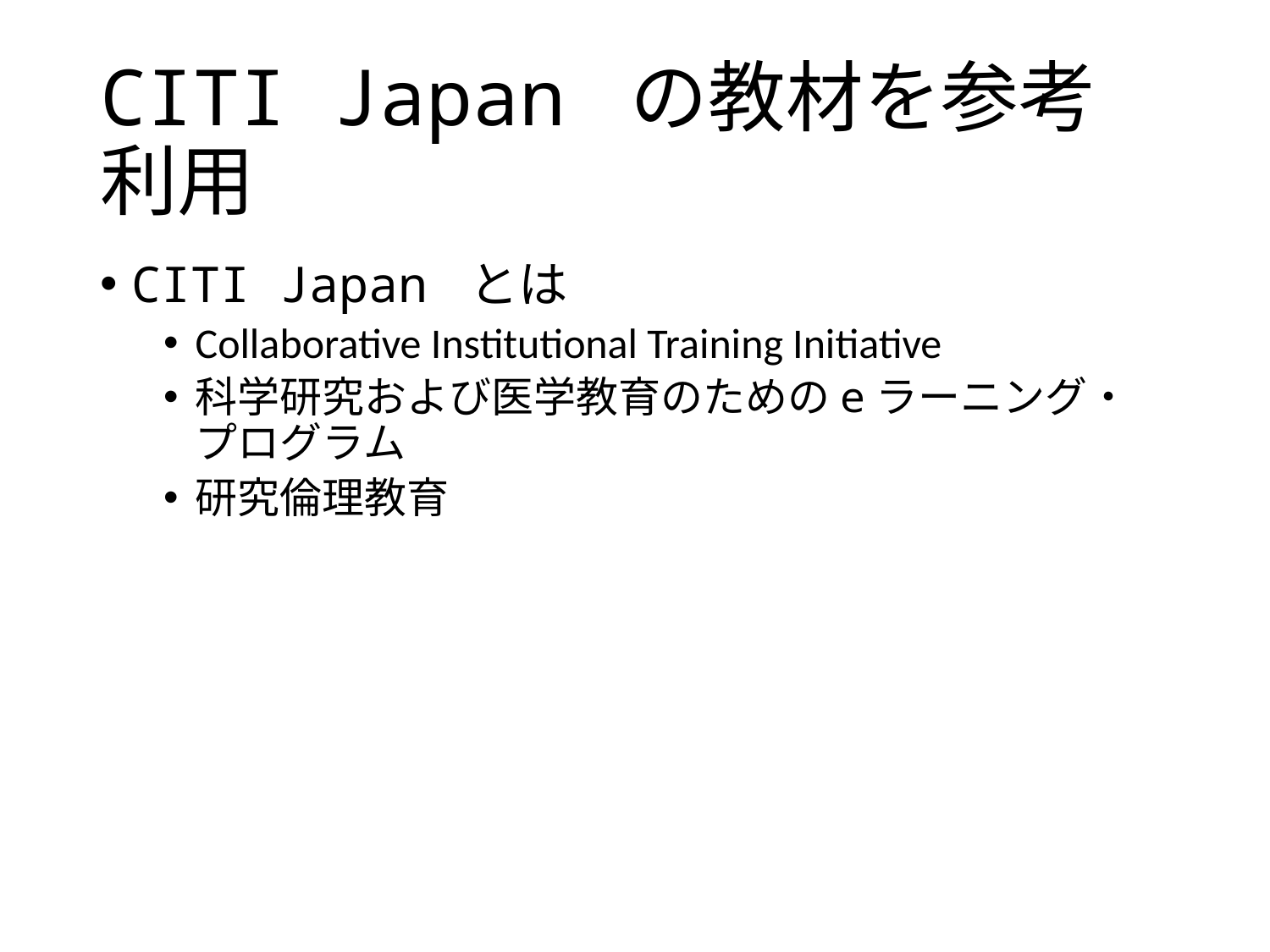

# CITI Japan の教材を参考利用
CITI Japan とは
Collaborative Institutional Training Initiative
科学研究および医学教育のためのeラーニング・プログラム
研究倫理教育